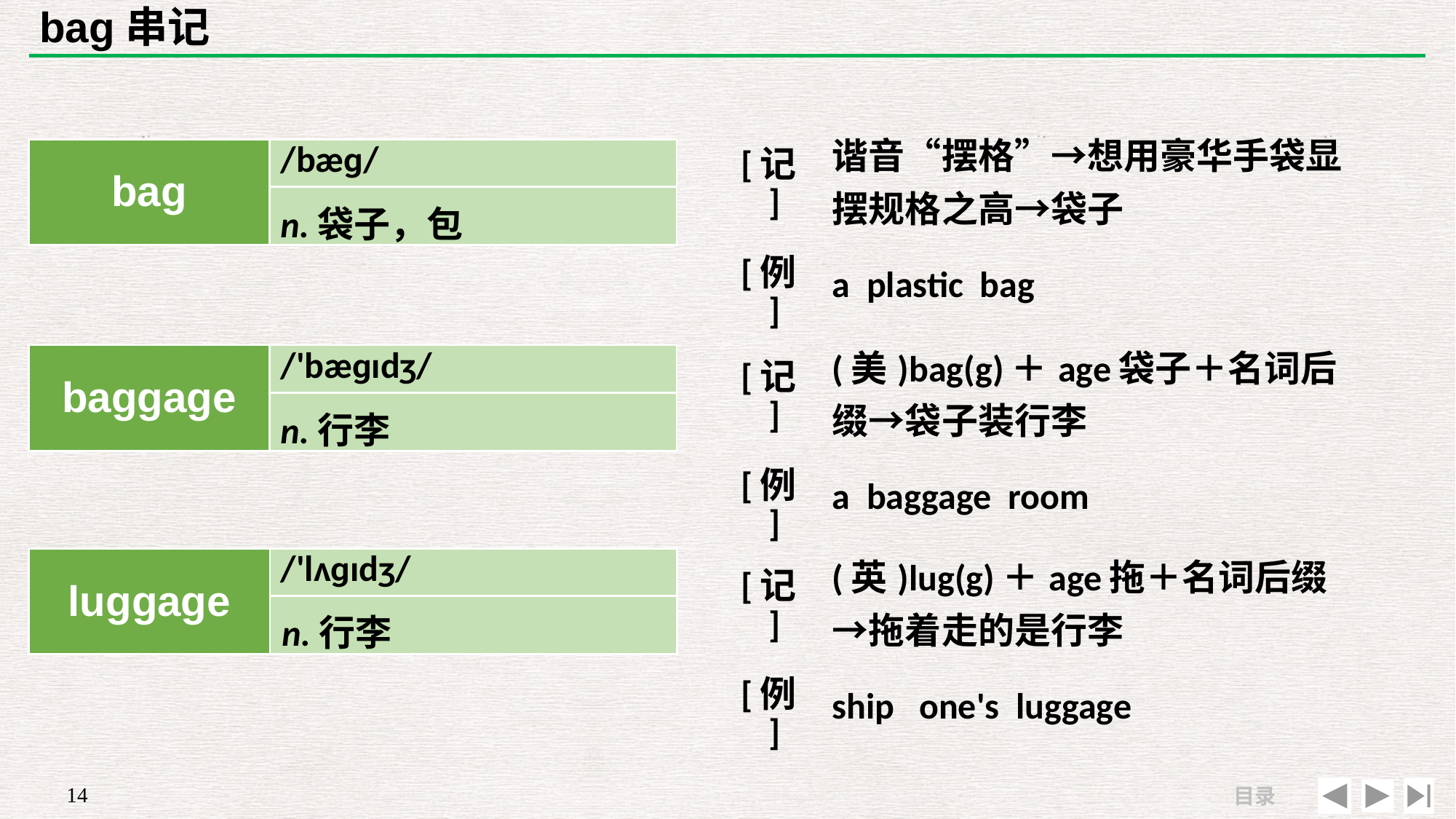

# bag串记

| [记] | 谐音“摆格”→想用豪华手袋显摆规格之高→袋子 |
| --- | --- |
| [例] | a plastic bag |
| bag | /bæɡ/ |
| --- | --- |
|  |  |
n.袋子，包
| [记] | (美)bag(g)＋age袋子＋名词后缀→袋子装行李 |
| --- | --- |
| [例] | a baggage room |
| baggage | /'bæɡɪdʒ/ |
| --- | --- |
|  |  |
n.行李
| [记] | (英)lug(g)＋age拖＋名词后缀→拖着走的是行李 |
| --- | --- |
| [例] | ship one's luggage |
| luggage | /'lʌɡɪdʒ/ |
| --- | --- |
|  |  |
n.行李